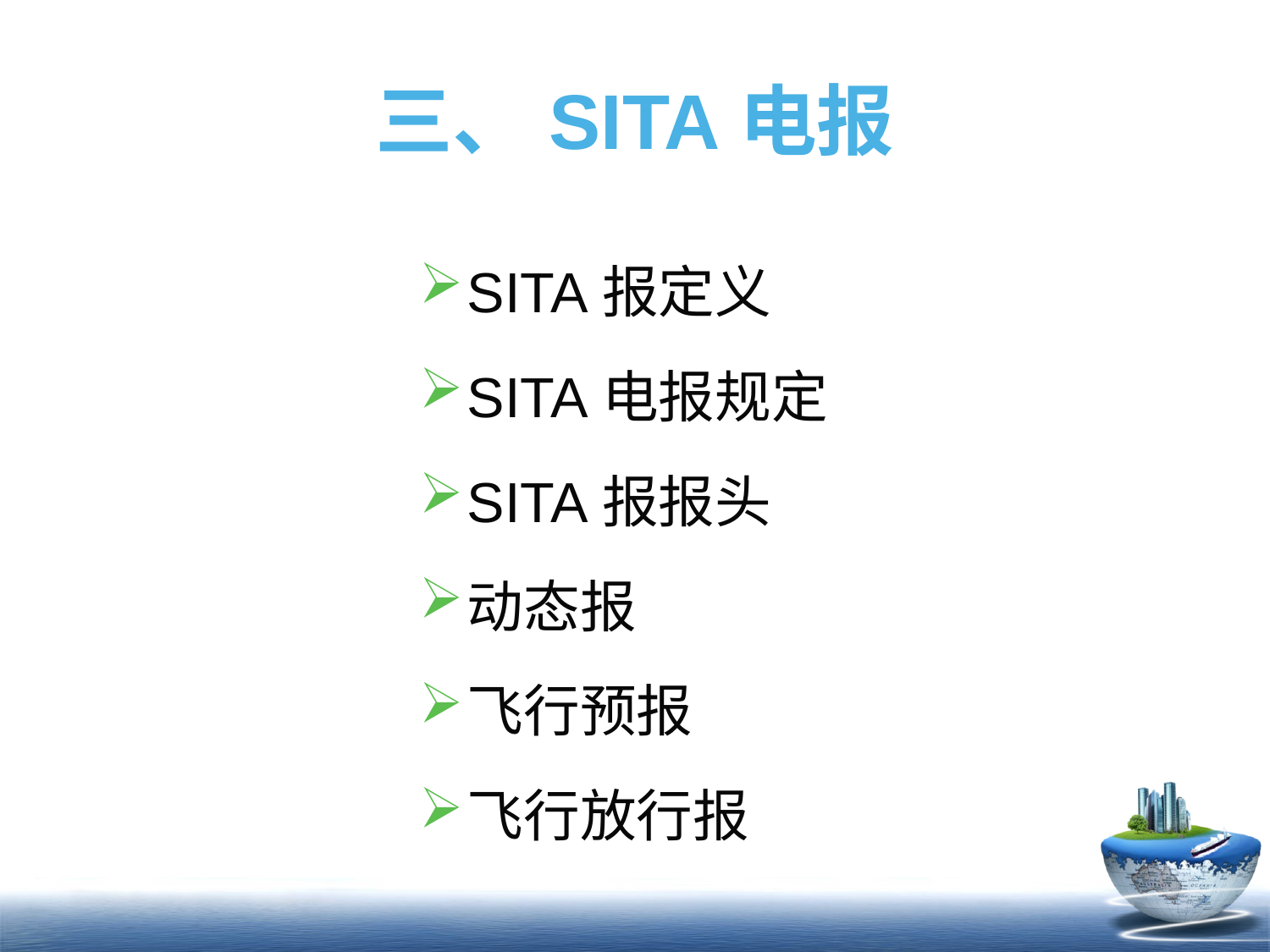

# 三、SITA电报
SITA报定义
SITA电报规定
SITA报报头
动态报
飞行预报
飞行放行报